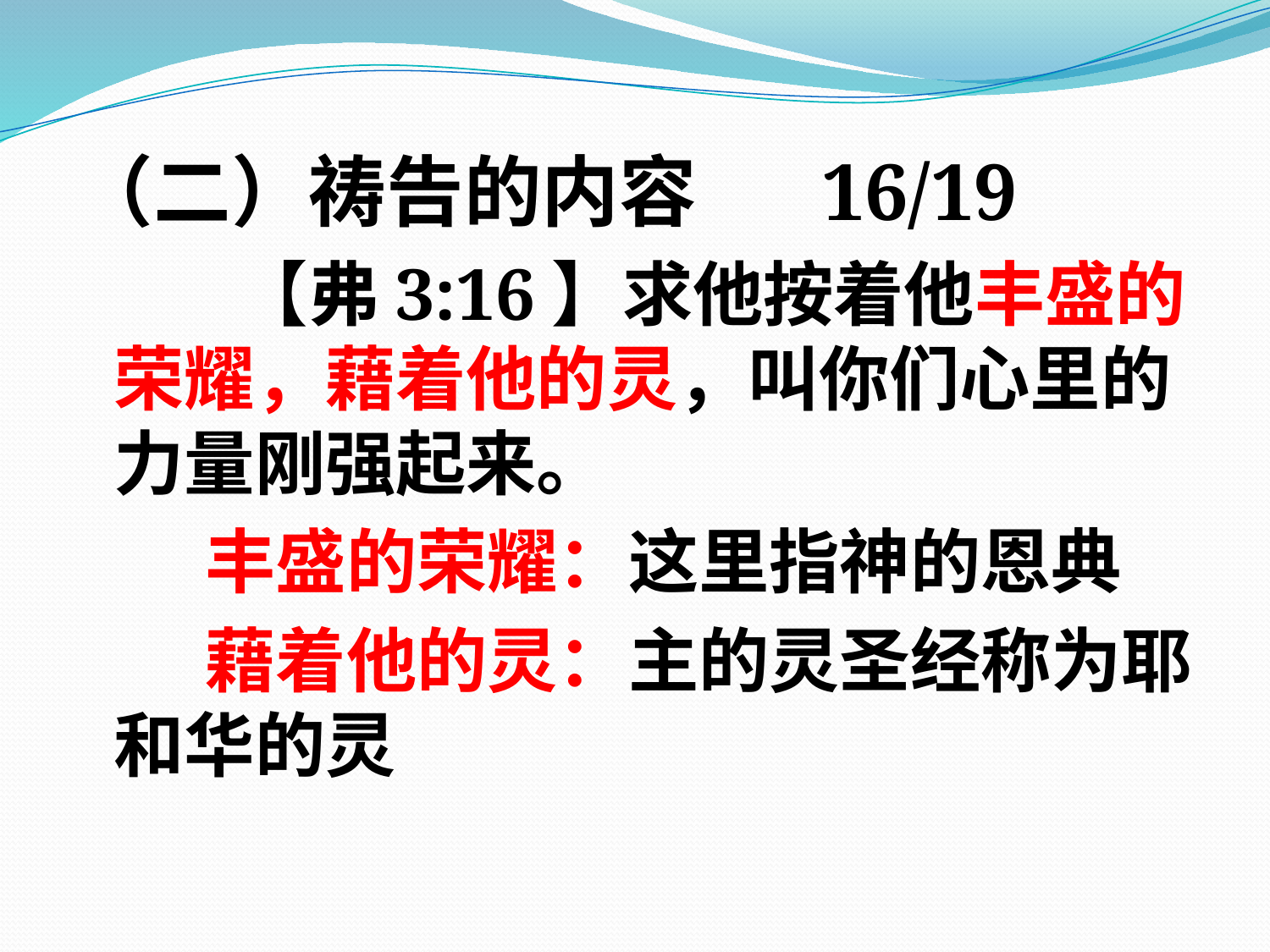

（二）祷告的内容      16/19
         【弗3:16】求他按着他丰盛的荣耀，藉着他的灵，叫你们心里的力量刚强起来。
       丰盛的荣耀：这里指神的恩典
       藉着他的灵：主的灵圣经称为耶和华的灵